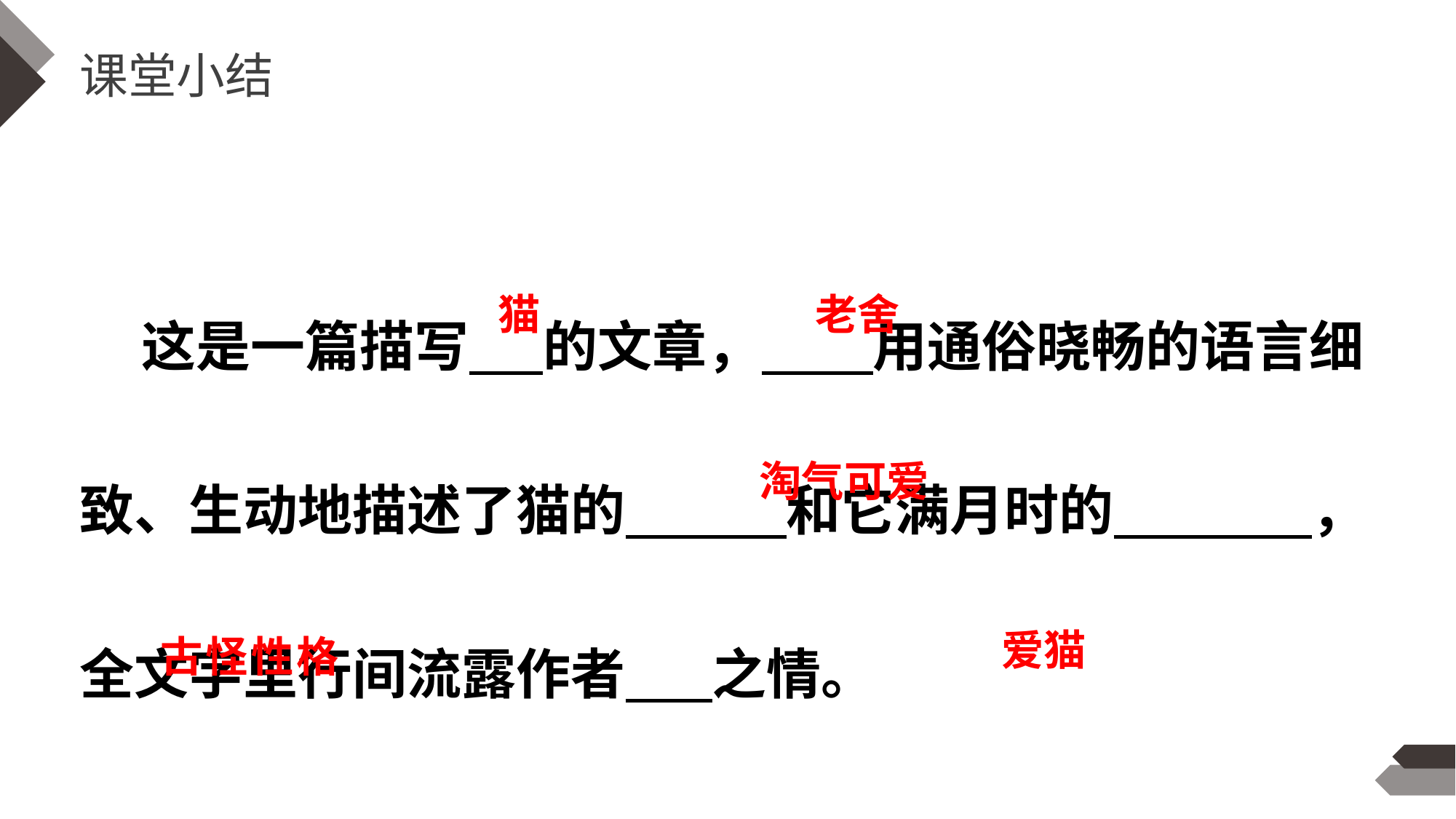

课堂小结
    这是一篇描写      的文章，         用通俗晓畅的语言细致、生动地描述了猫的             和它满月时的                ，全文字里行间流露作者       之情。
猫
老舍
淘气可爱
古怪性格
爱猫